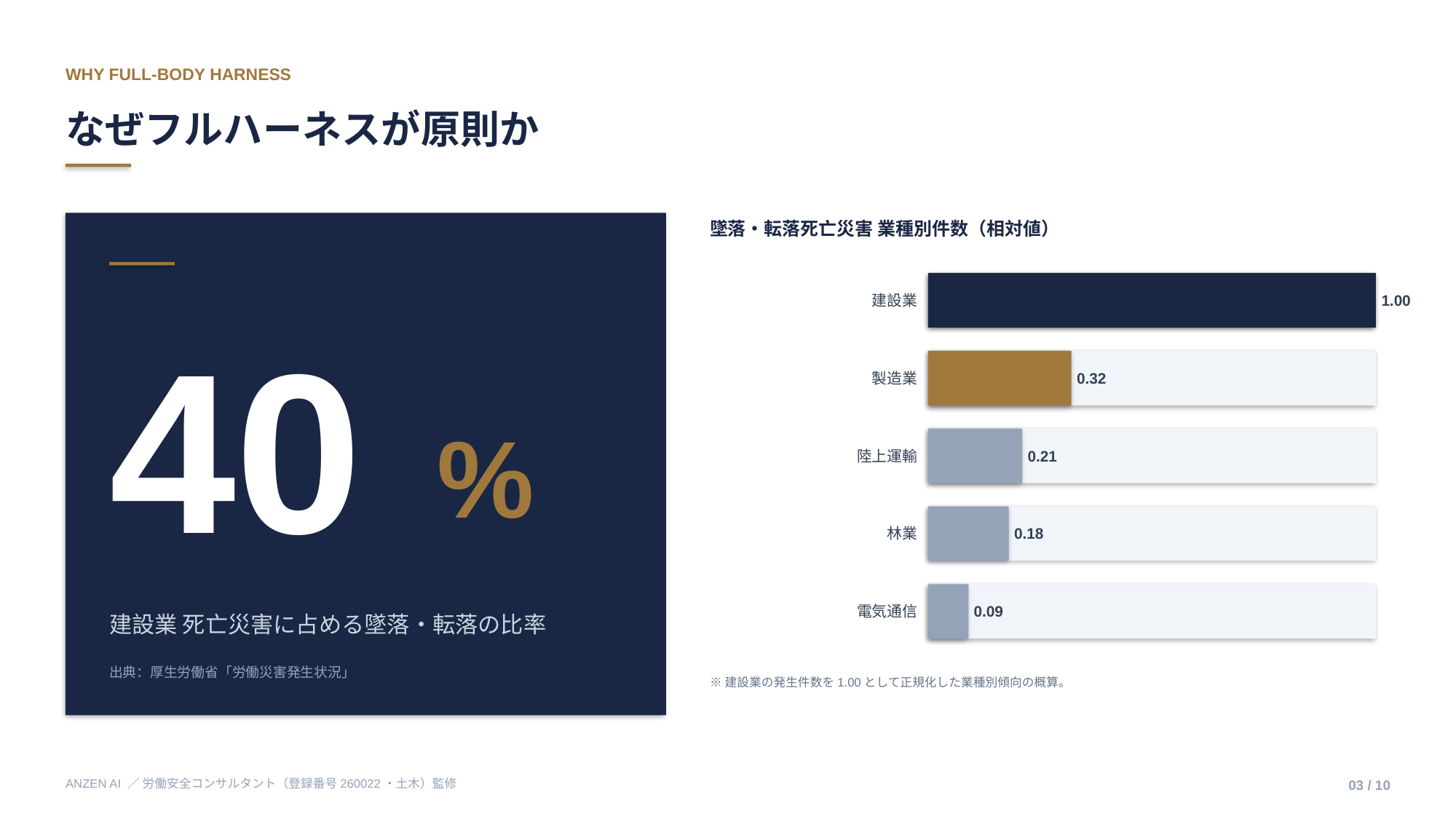

WHY FULL-BODY HARNESS
なぜフルハーネスが原則か

墜落・転落死亡災害 業種別件数（相対値）

建設業
1.00
40

製造業
0.32
%

陸上運輸
0.21

林業
0.18

電気通信
0.09
建設業 死亡災害に占める墜落・転落の比率
出典：厚生労働省「労働災害発生状況」
※建設業の発生件数を1.00として正規化した業種別傾向の概算。
ANZEN AI ／ 労働安全コンサルタント（登録番号260022・土木）監修
03 / 10